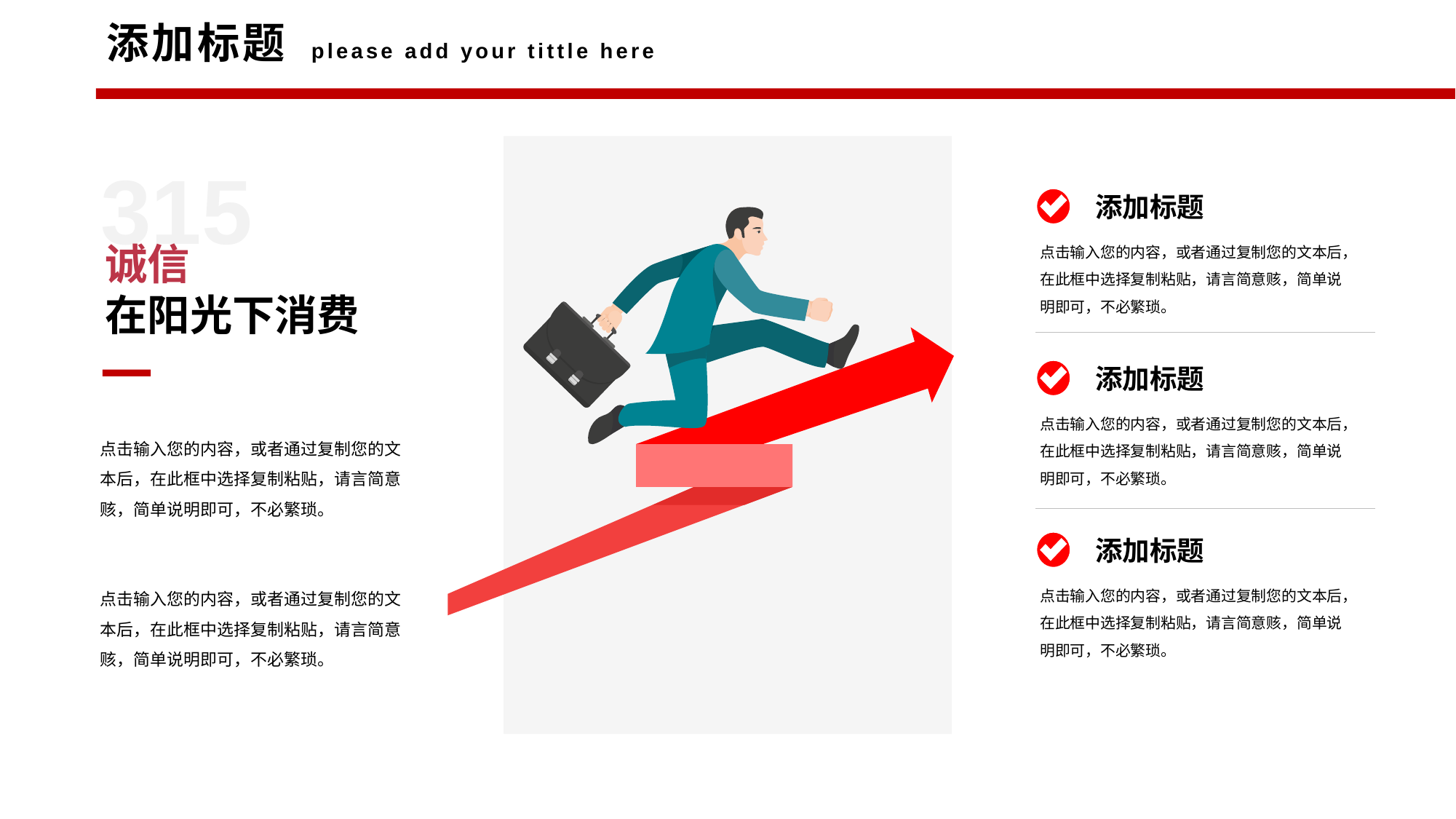

添加标题 please add your tittle here

315
诚信
在阳光下消费
添加标题

点击输入您的内容，或者通过复制您的文本后，在此框中选择复制粘贴，请言简意赅，简单说明即可，不必繁琐。

添加标题

点击输入您的内容，或者通过复制您的文本后，在此框中选择复制粘贴，请言简意赅，简单说明即可，不必繁琐。

点击输入您的内容，或者通过复制您的文本后，在此框中选择复制粘贴，请言简意赅，简单说明即可，不必繁琐。

点击输入您的内容，或者通过复制您的文本后，在此框中选择复制粘贴，请言简意赅，简单说明即可，不必繁琐。
添加标题

点击输入您的内容，或者通过复制您的文本后，在此框中选择复制粘贴，请言简意赅，简单说明即可，不必繁琐。